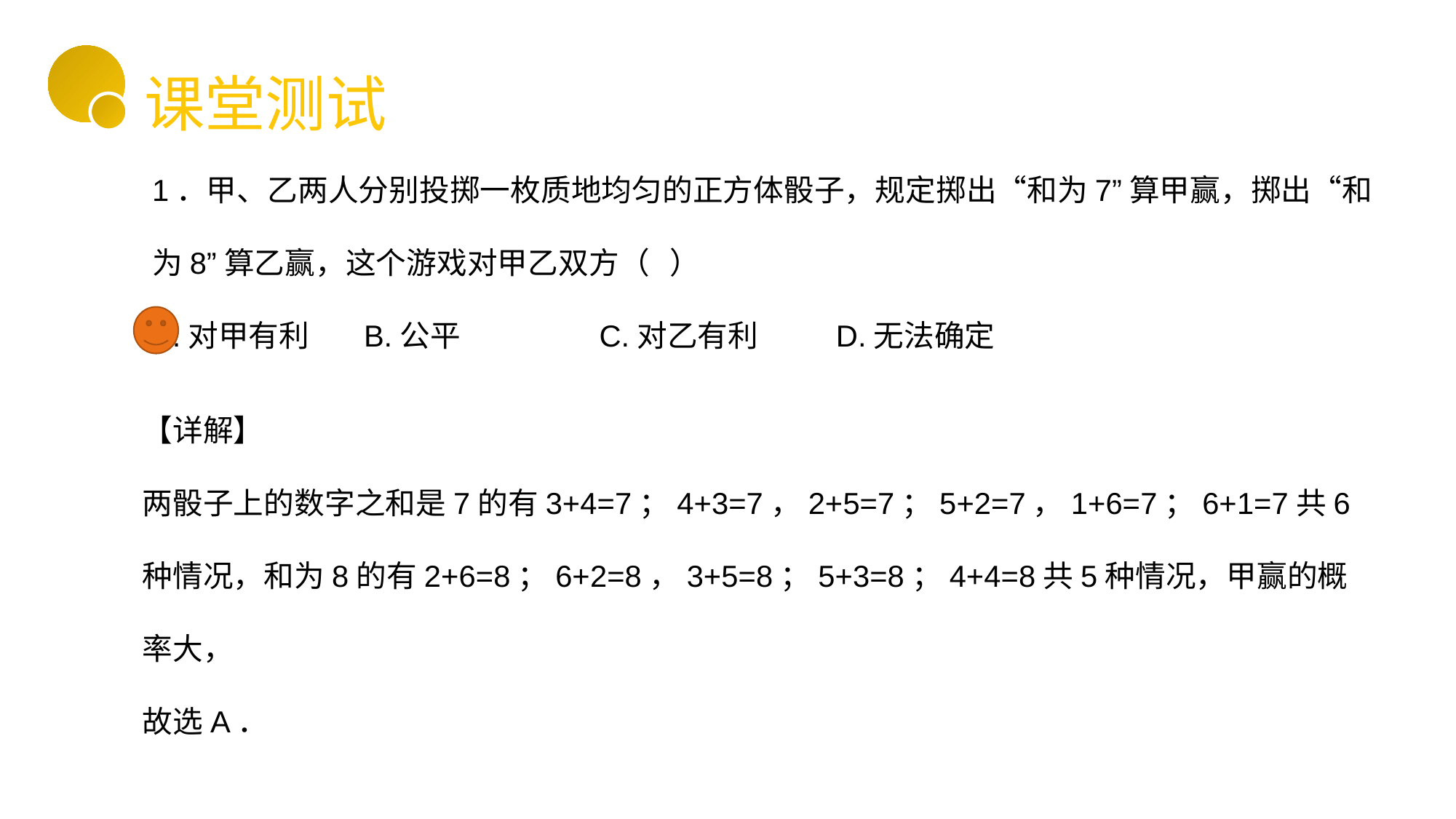

课堂测试
1．甲、乙两人分别投掷一枚质地均匀的正方体骰子，规定掷出“和为7”算甲赢，掷出“和为8”算乙赢，这个游戏对甲乙双方（   ）
A.对甲有利       B.公平	   C.对乙有利	       D.无法确定

【详解】
两骰子上的数字之和是7的有3+4=7；4+3=7，2+5=7；5+2=7，1+6=7；6+1=7共6种情况，和为8的有2+6=8；6+2=8，3+5=8；5+3=8；4+4=8共5种情况，甲赢的概率大，
故选A．